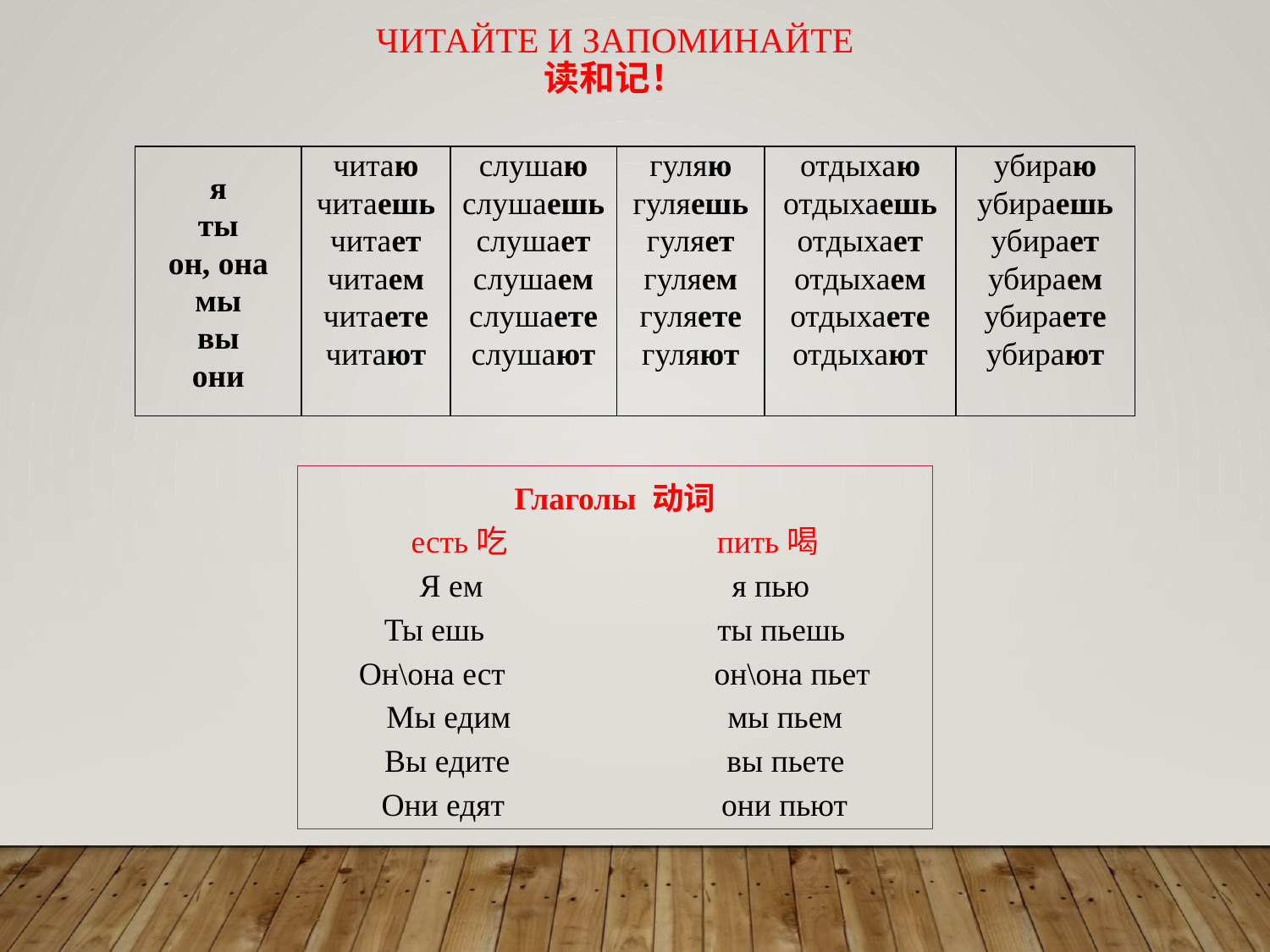

Читайте и запоминайте
读和记！
| я ты он, она мы вы они | читаю читаешь читает читаем читаете читают | слушаю слушаешь слушает слушаем слушаете слушают | гуляю гуляешь гуляет гуляем гуляете гуляют | отдыхаю отдыхаешь отдыхает отдыхаем отдыхаете отдыхают | убираю убираешь убирает убираем убираете убирают |
| --- | --- | --- | --- | --- | --- |
Глаголы 动词
есть吃                            пить喝
Я ем                               я пью
Ты ешь                             ты пьешь
Он\она ест                          он\она пьет
Мы едим                           мы пьем
Вы едите                           вы пьете
Они едят                           они пьют